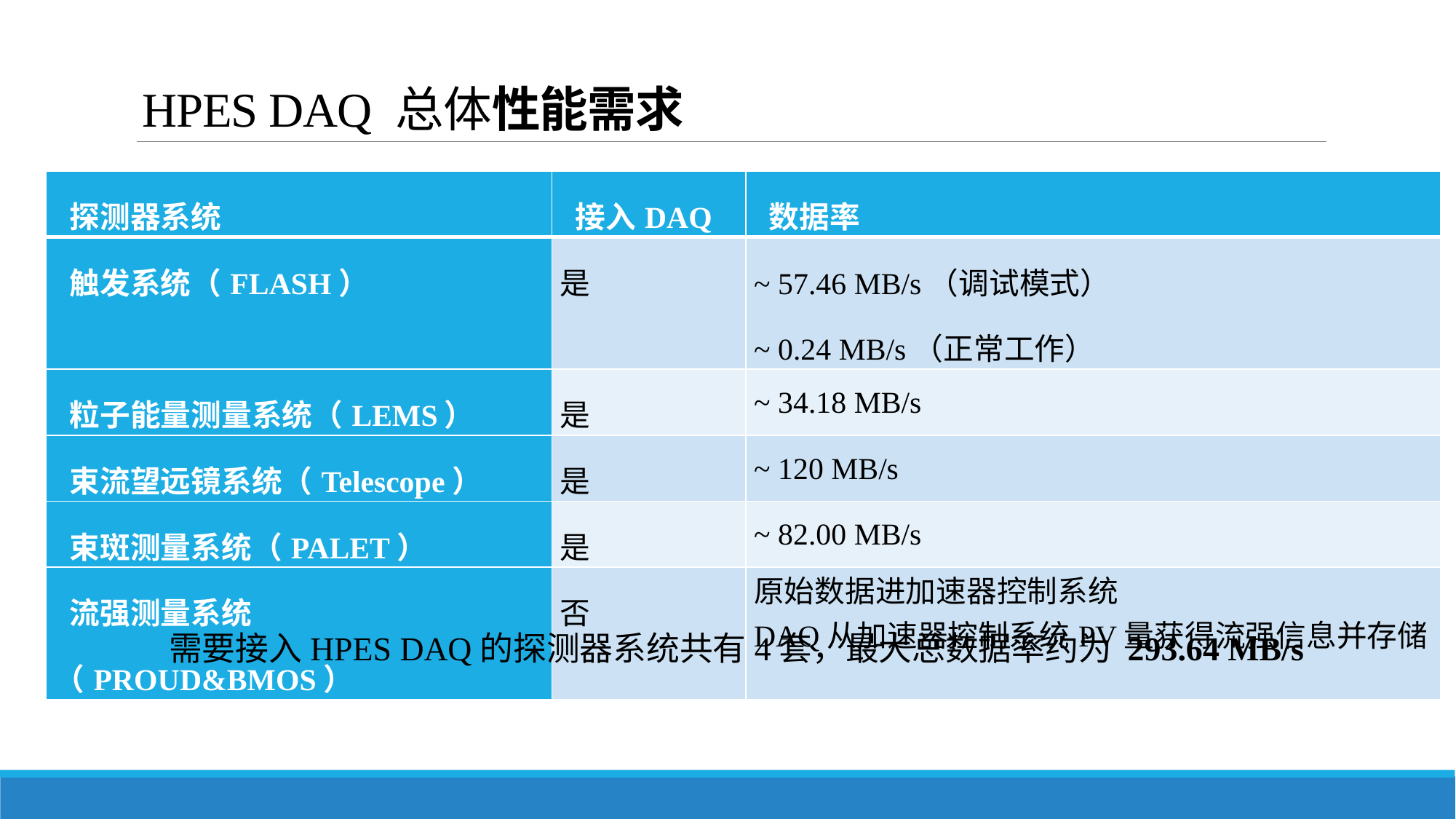

# HPES DAQ 总体性能需求
| 探测器系统 | 接入DAQ | 数据率 |
| --- | --- | --- |
| 触发系统（FLASH） | 是 | ~ 57.46 MB/s（调试模式） ~ 0.24 MB/s（正常工作） |
| 粒子能量测量系统（LEMS） | 是 | ~ 34.18 MB/s |
| 束流望远镜系统（Telescope） | 是 | ~ 120 MB/s |
| 束斑测量系统（PALET） | 是 | ~ 82.00 MB/s |
| 流强测量系统（PROUD&BMOS） | 否 | 原始数据进加速器控制系统 DAQ从加速器控制系统PV量获得流强信息并存储 |
需要接入HPES DAQ的探测器系统共有4套，最大总数据率约为 293.64 MB/s
7